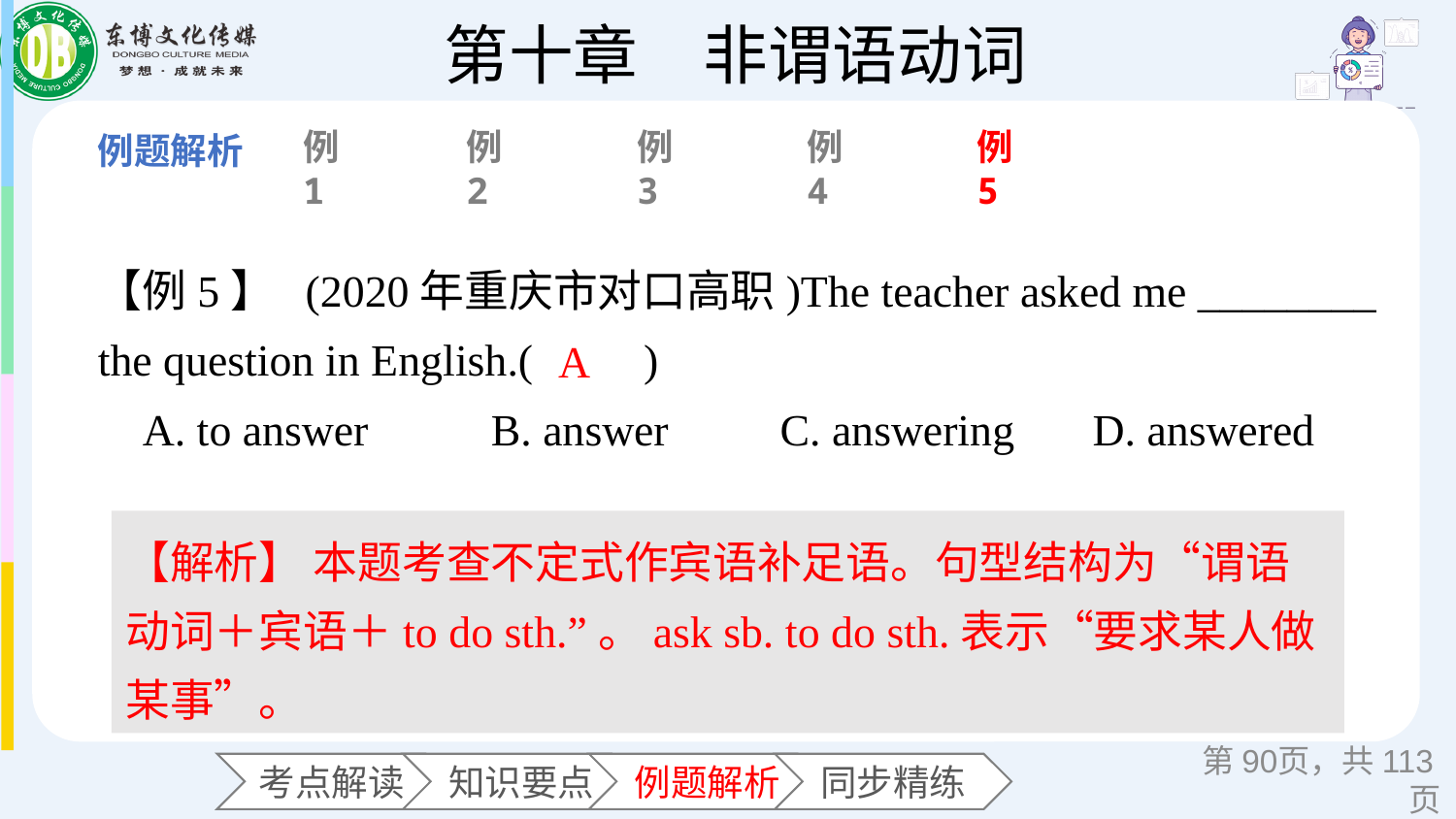

例1
例2
例3
例4
例5
【例5】  (2020年重庆市对口高职)The teacher asked me ________ the question in English.(　　)
    A. to answer           B. answer          C. answering       D. answered

A
【解析】 本题考查不定式作宾语补足语。句型结构为“谓语动词＋宾语＋to do sth.”。ask sb. to do sth.表示“要求某人做某事”。
第90页，共113页